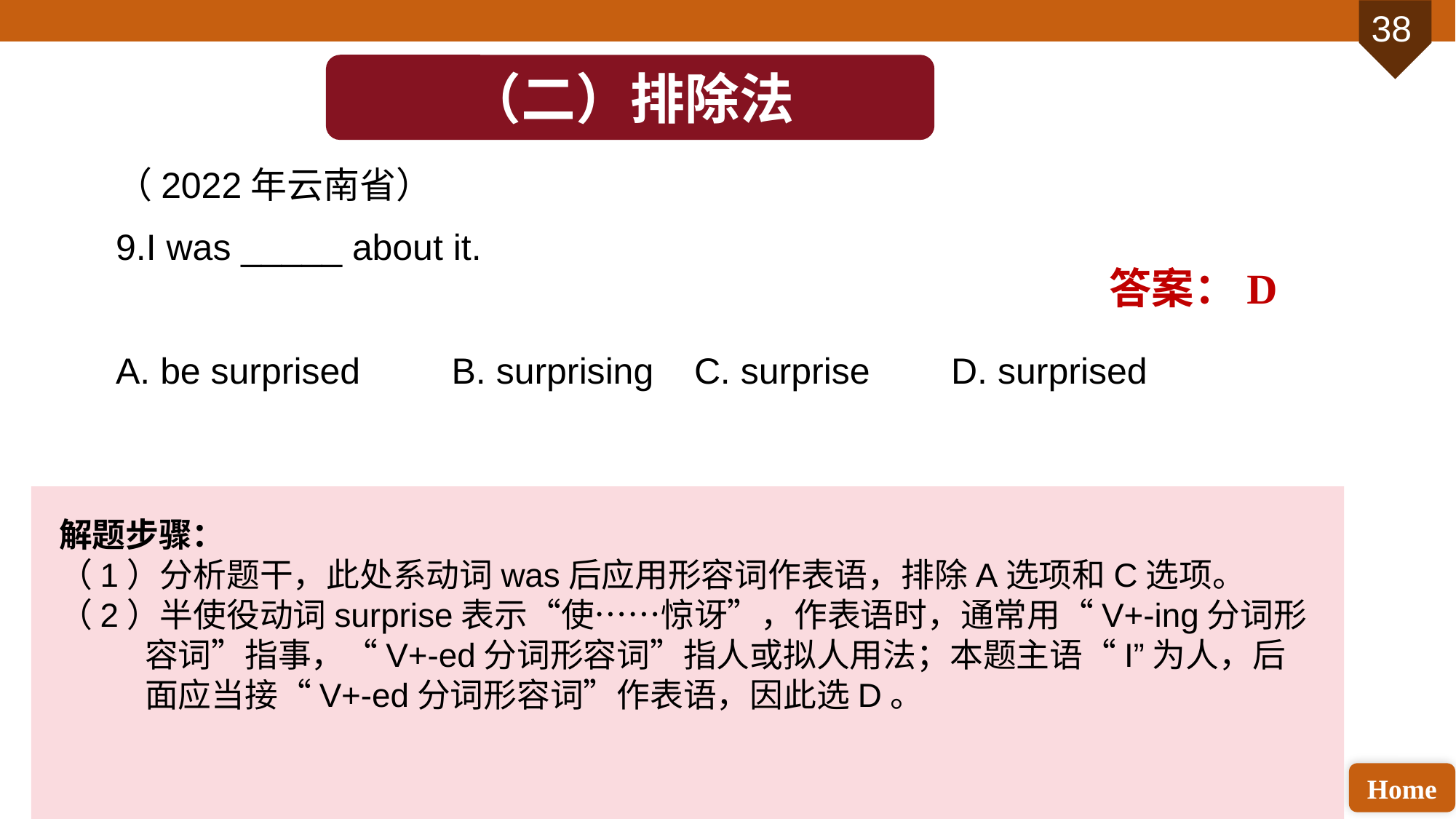

（二）排除法
（2022年云南省）
9.I was _____ about it.

A. be surprised         B. surprising    C. surprise        D. surprised
答案：D

解题步骤：
（1）分析题干，此处系动词was后应用形容词作表语，排除A选项和C选项。
（2）半使役动词surprise表示“使……惊讶”，作表语时，通常用“V+-ing分词形容词”指事，“V+-ed分词形容词”指人或拟人用法；本题主语“I”为人，后面应当接“V+-ed分词形容词”作表语，因此选D。